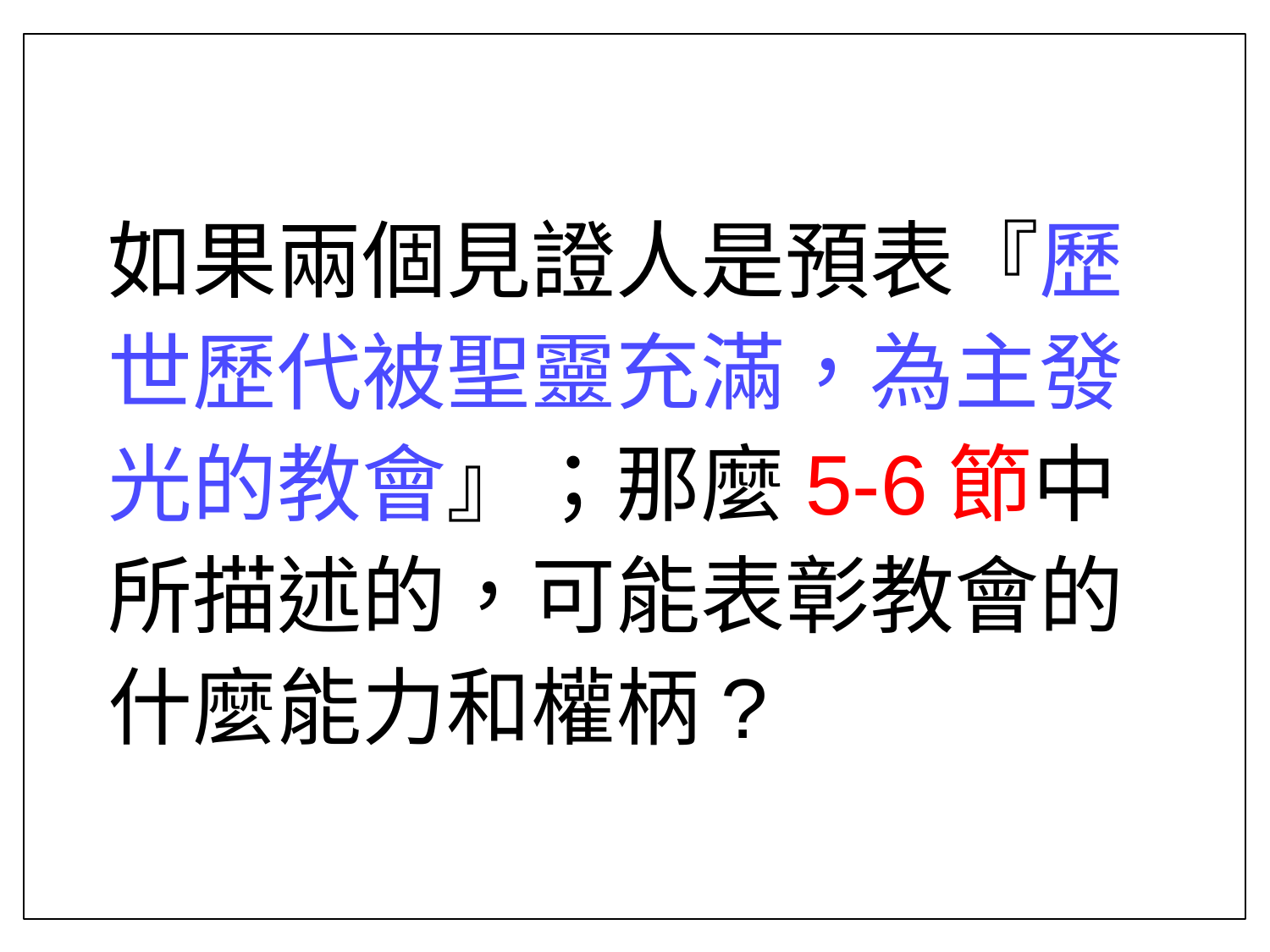

如果兩個見證人是預表『歷世歷代被聖靈充滿，為主發光的教會』；那麼5-6節中所描述的，可能表彰教會的什麼能力和權柄?